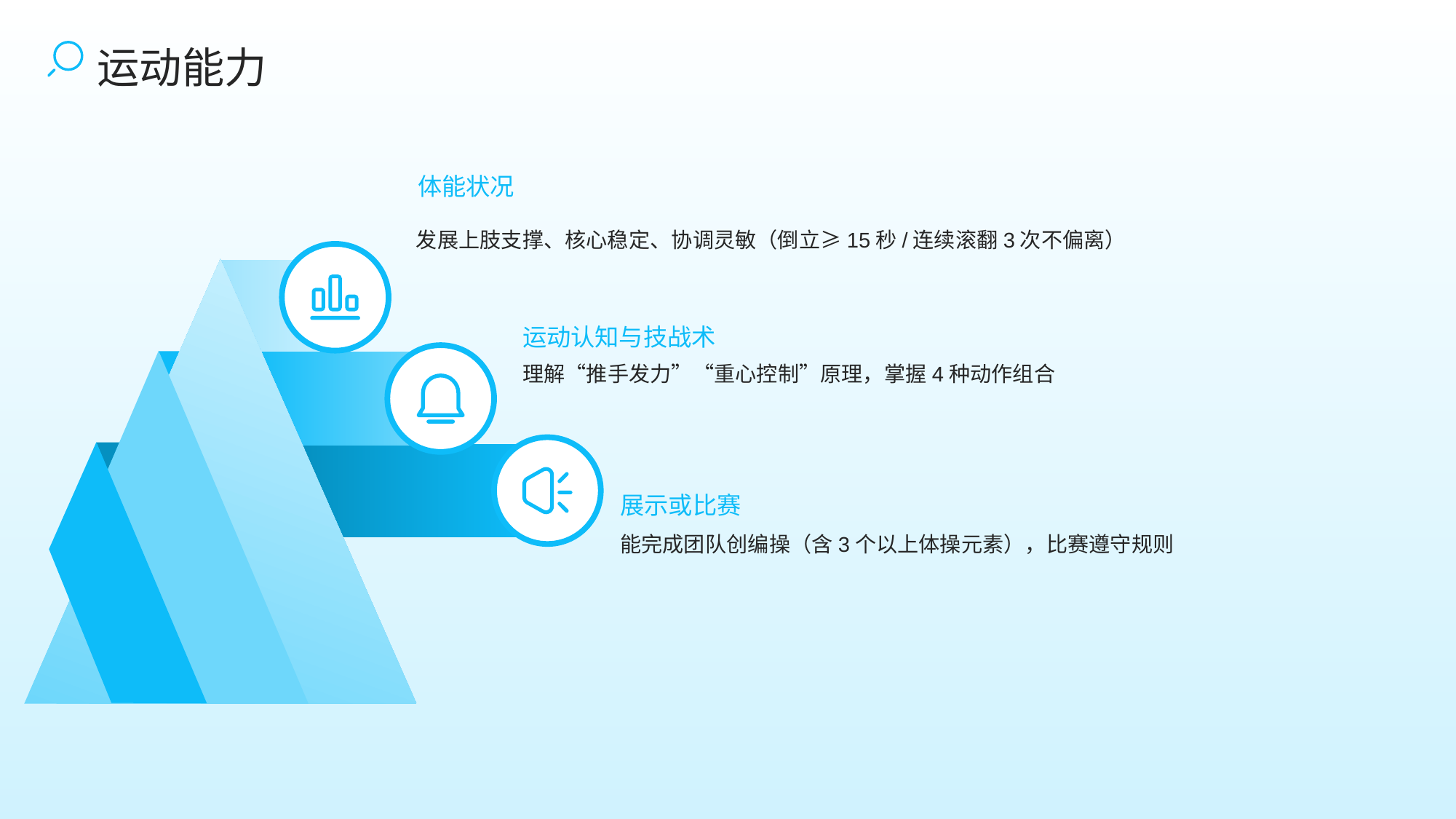

运动能力

体能状况
发展上肢支撑、核心稳定、协调灵敏（倒立≥15秒/连续滚翻3次不偏离）

运动认知与技战术

理解“推手发力”“重心控制”原理，掌握4种动作组合

展示或比赛

能完成团队创编操（含3个以上体操元素），比赛遵守规则